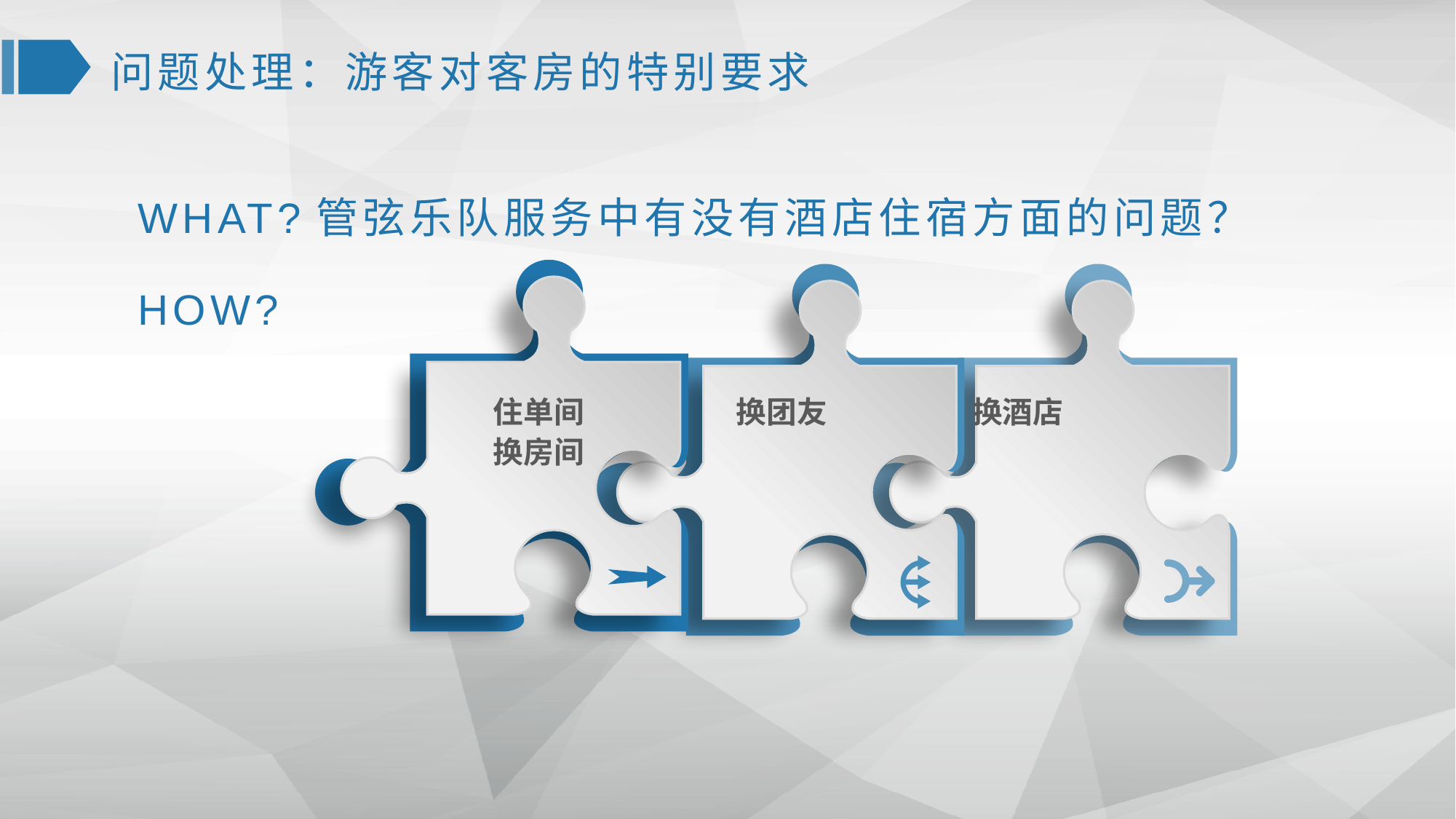

问题处理：游客对客房的特别要求
WHAT?管弦乐队服务中有没有酒店住宿方面的问题？

HOW?

     住单间                      换团友                     换酒店
     换房间